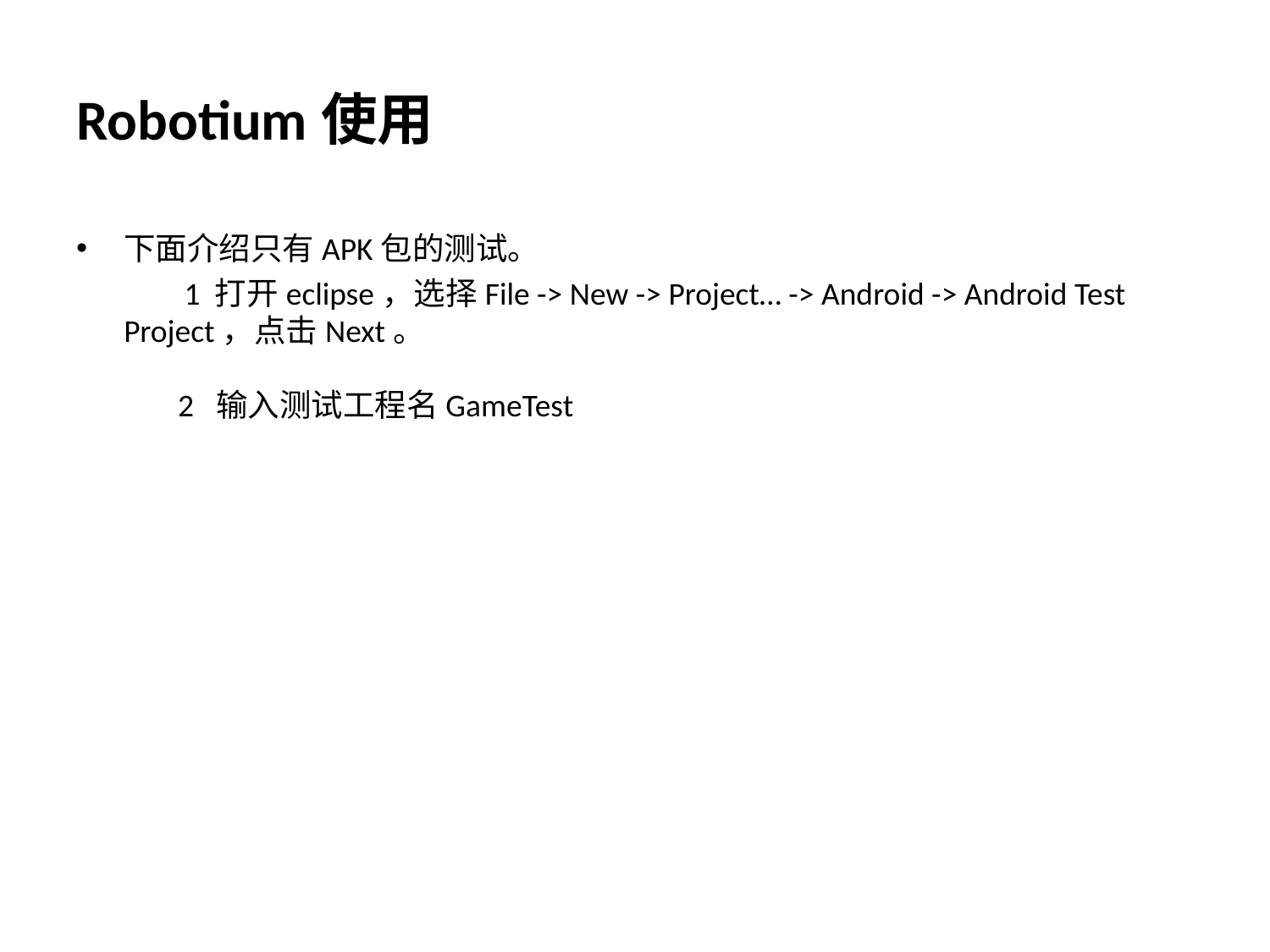

# Robotium使用
下面介绍只有APK包的测试。
               1 打开eclipse，选择File -> New -> Project… -> Android -> Android Test Project，点击Next。
        2  输入测试工程名GameTest